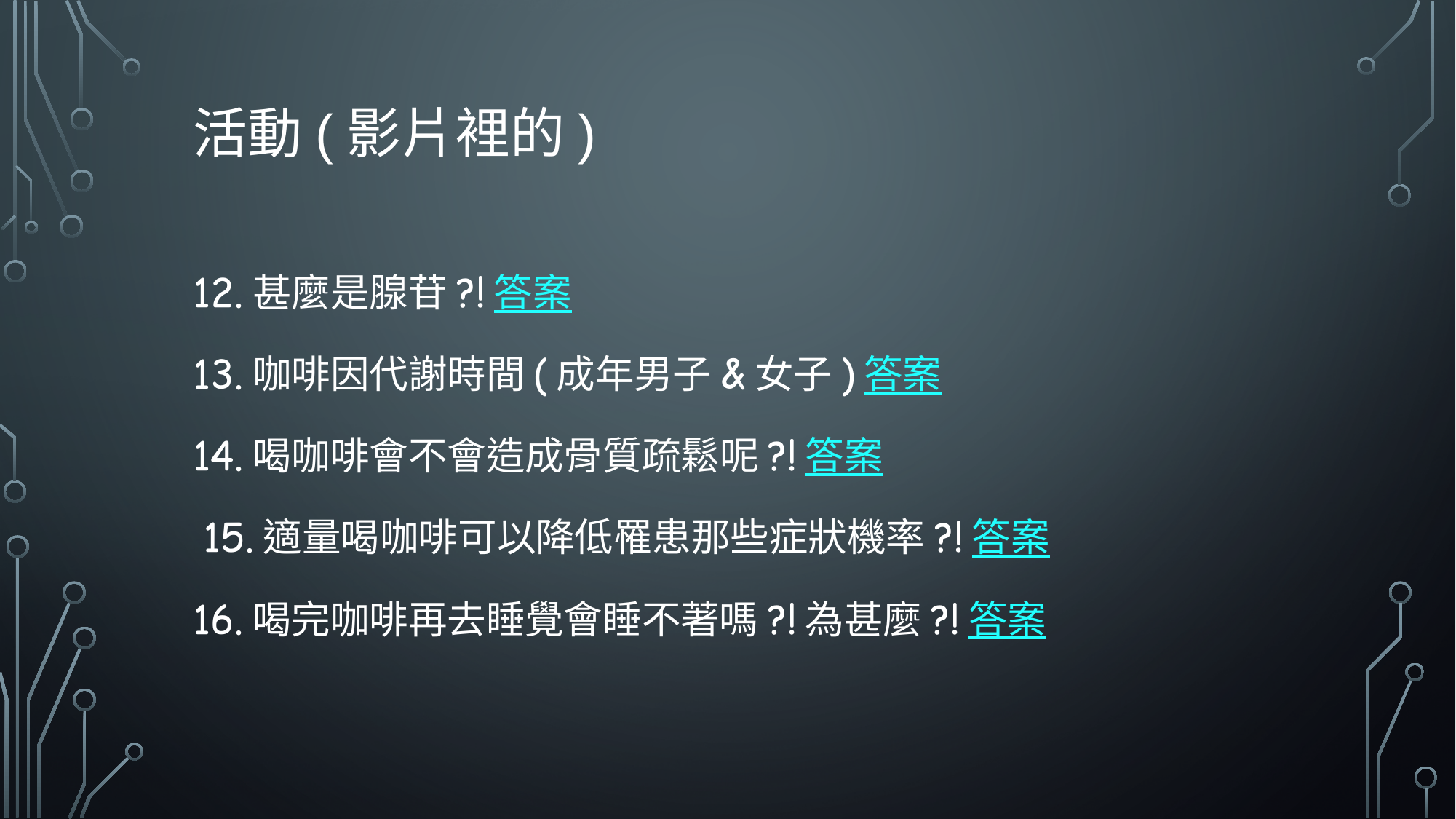

# 活動(影片裡的)
12.甚麼是腺苷?!答案
13.咖啡因代謝時間(成年男子&女子)答案
14.喝咖啡會不會造成骨質疏鬆呢?!答案
 15.適量喝咖啡可以降低罹患那些症狀機率?!答案
16.喝完咖啡再去睡覺會睡不著嗎?!為甚麼?!答案